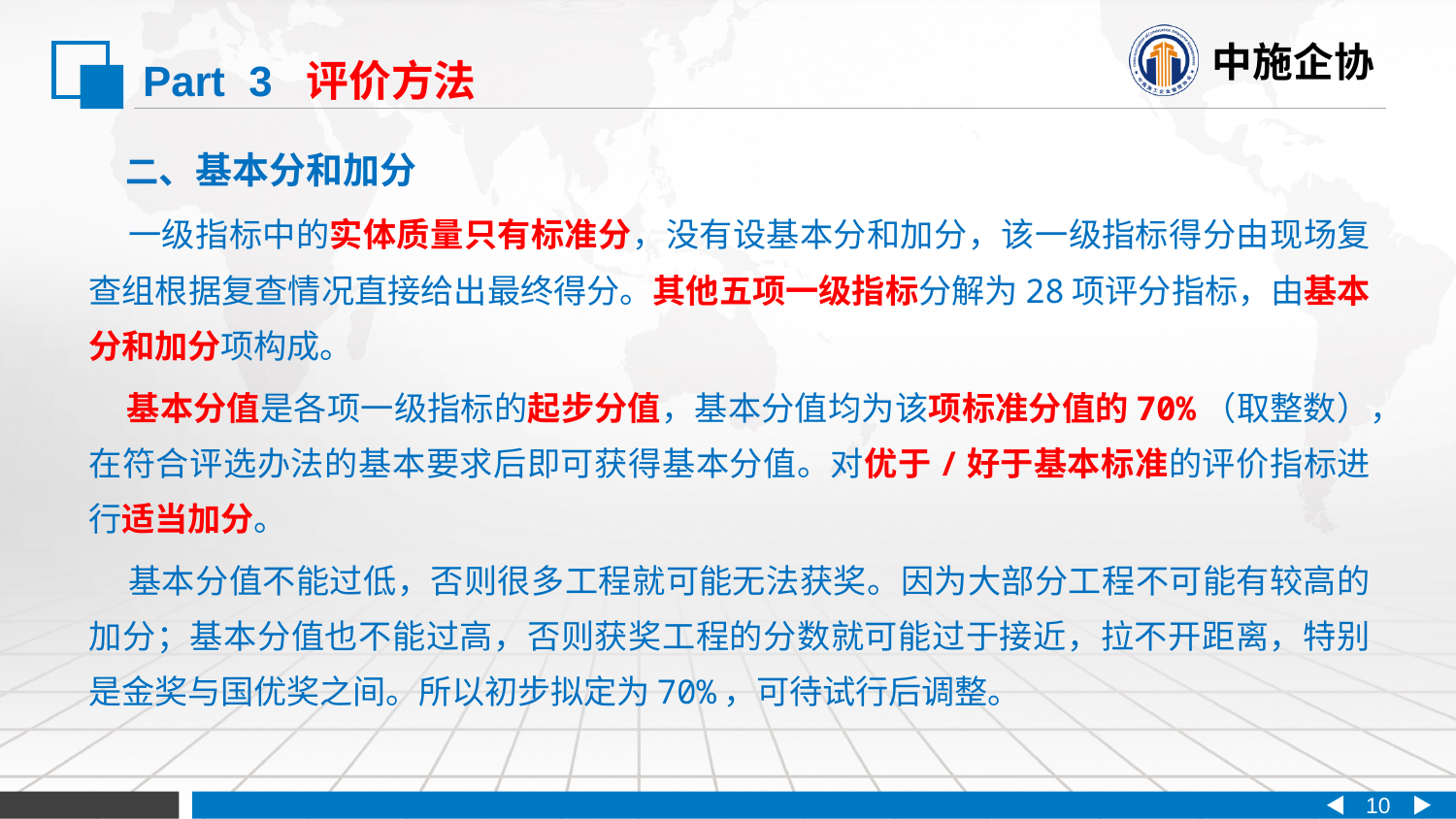

Part  3  评价方法
    二、基本分和加分
    一级指标中的实体质量只有标准分，没有设基本分和加分，该一级指标得分由现场复查组根据复查情况直接给出最终得分。其他五项一级指标分解为28项评分指标，由基本分和加分项构成。
    基本分值是各项一级指标的起步分值，基本分值均为该项标准分值的70%（取整数），在符合评选办法的基本要求后即可获得基本分值。对优于/好于基本标准的评价指标进行适当加分。
    基本分值不能过低，否则很多工程就可能无法获奖。因为大部分工程不可能有较高的加分；基本分值也不能过高，否则获奖工程的分数就可能过于接近，拉不开距离，特别是金奖与国优奖之间。所以初步拟定为70%，可待试行后调整。